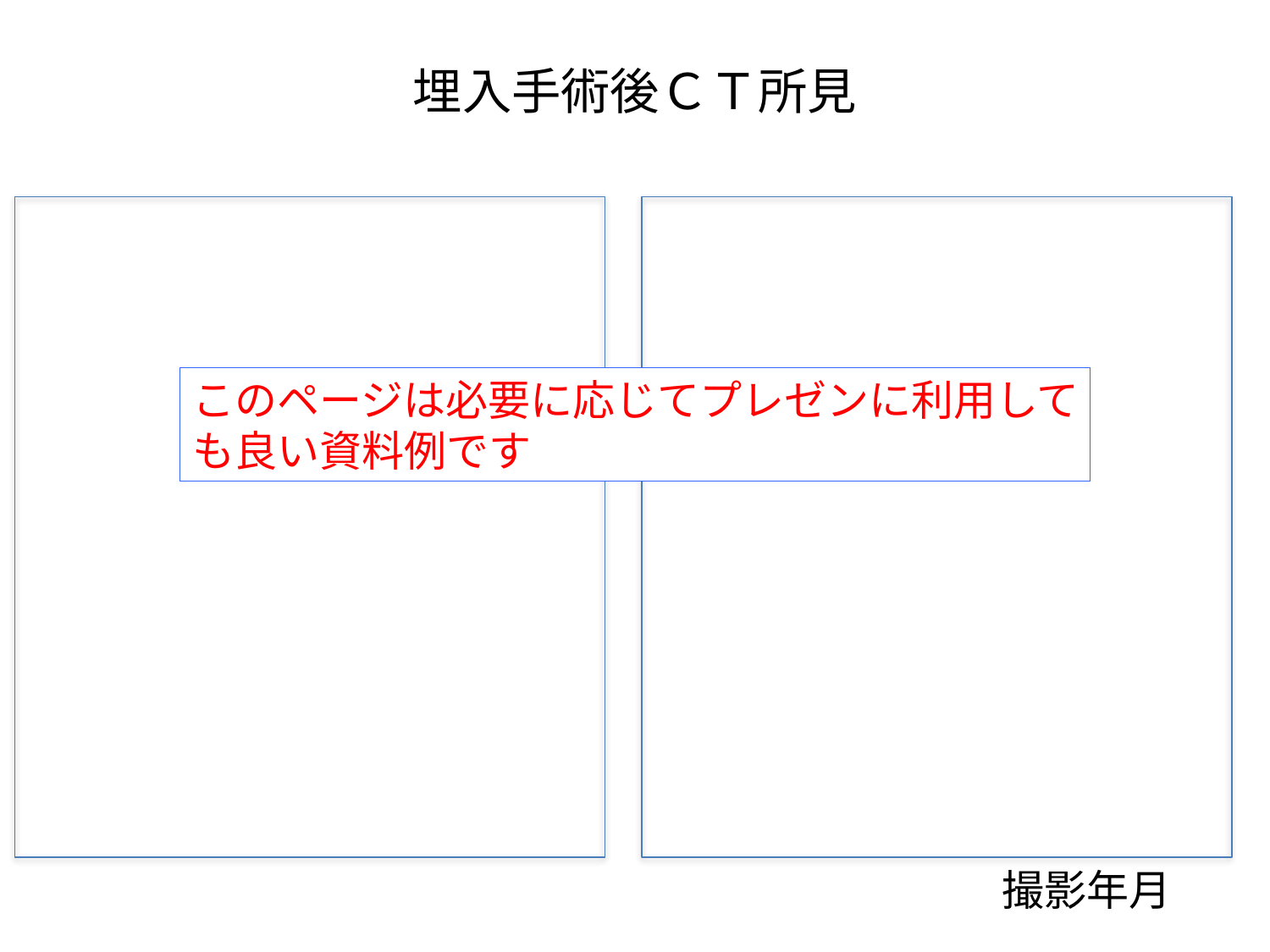

埋入手術後ＣＴ所見

このページは必要に応じてプレゼンに利用しても良い資料例です
撮影年月